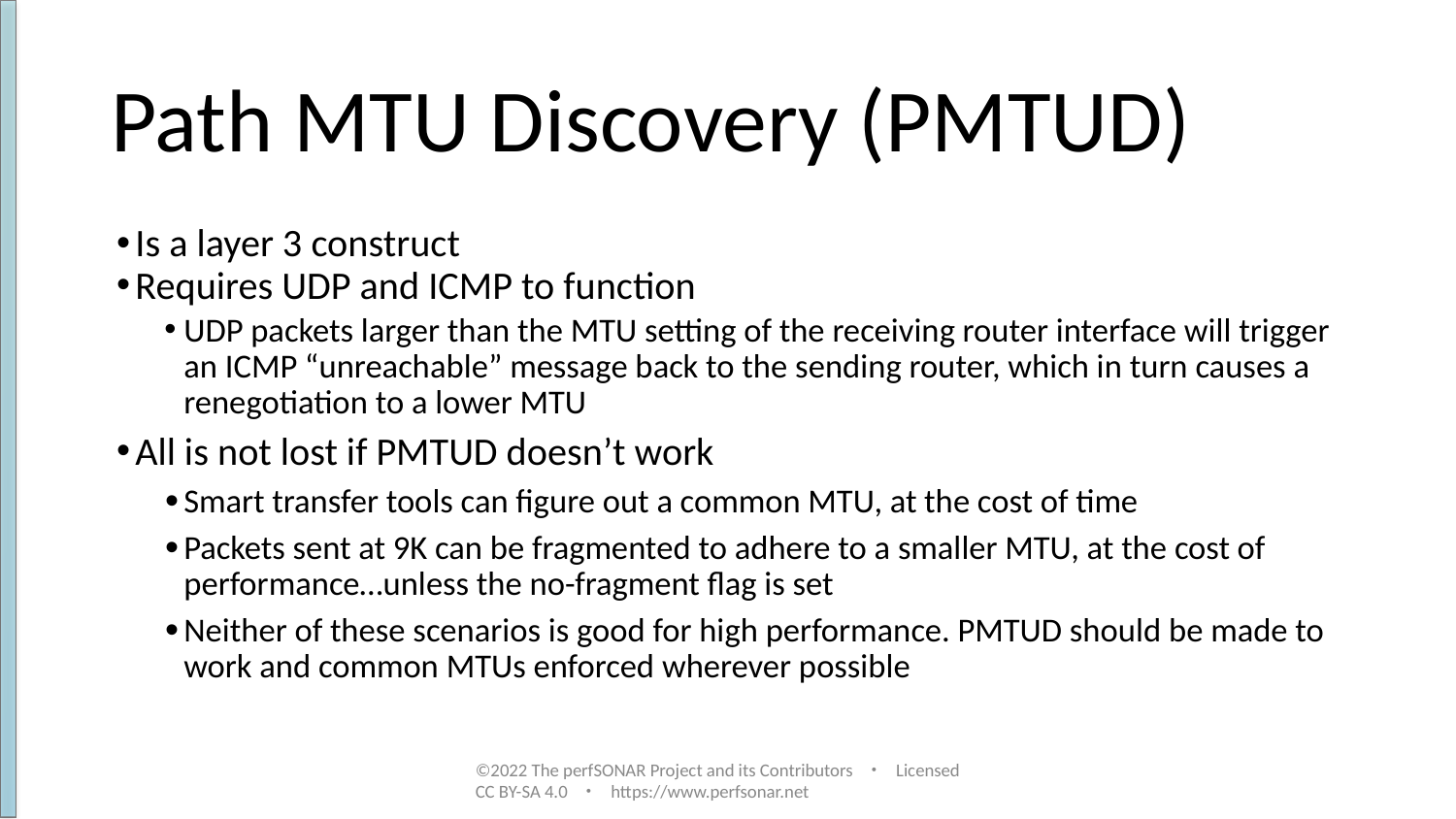

# Path MTU Discovery (PMTUD)
Is a layer 3 construct
Requires UDP and ICMP to function
UDP packets larger than the MTU setting of the receiving router interface will trigger an ICMP “unreachable” message back to the sending router, which in turn causes a renegotiation to a lower MTU
All is not lost if PMTUD doesn’t work
Smart transfer tools can figure out a common MTU, at the cost of time
Packets sent at 9K can be fragmented to adhere to a smaller MTU, at the cost of performance…unless the no-fragment flag is set
Neither of these scenarios is good for high performance. PMTUD should be made to work and common MTUs enforced wherever possible

©2022 The perfSONAR Project and its Contributors  ・  Licensed CC BY-SA 4.0  ・  https://www.perfsonar.net